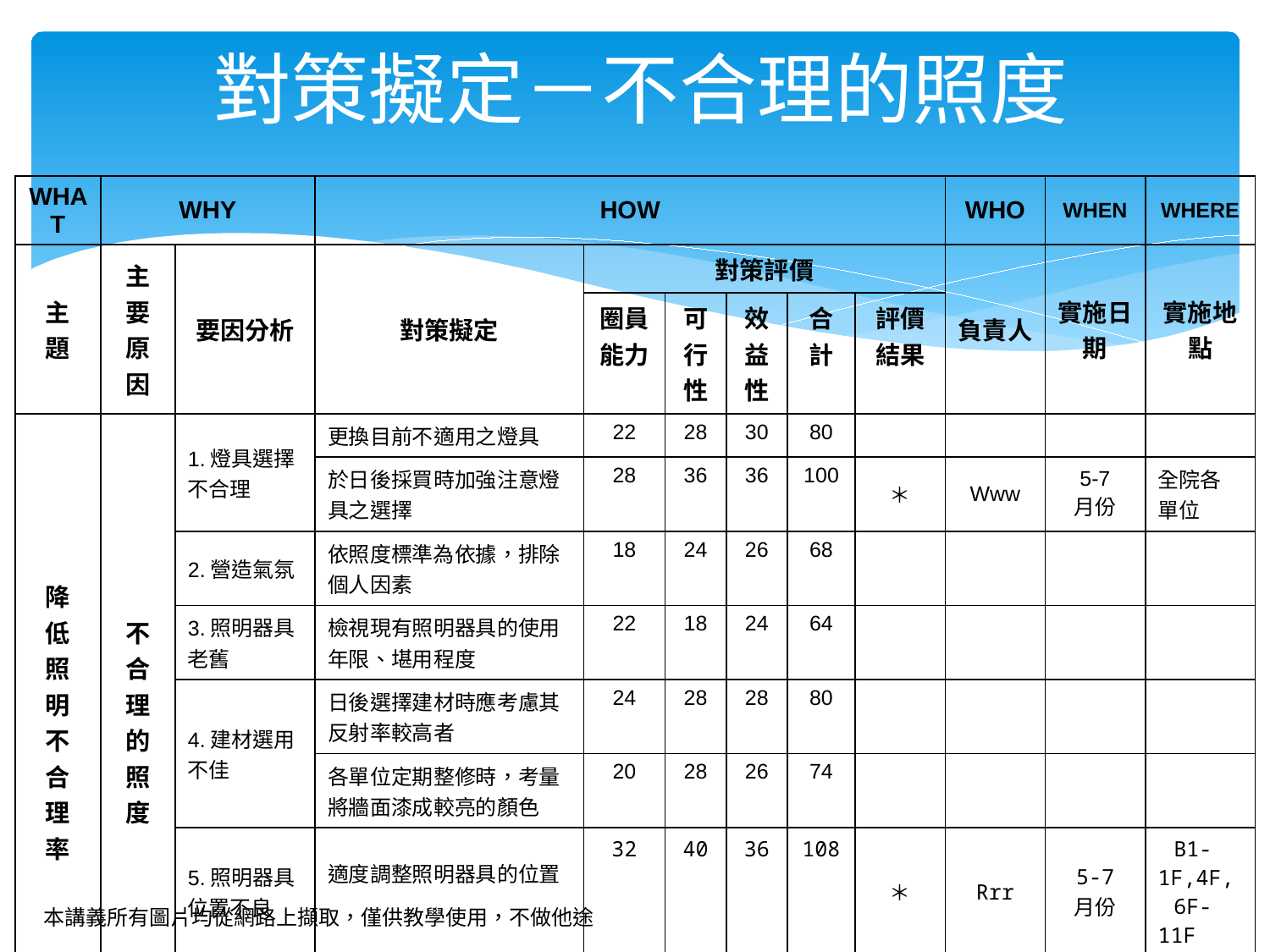

# 對策擬定－不合理的照度
| WHAT | WHY |  | HOW |  |  |  |  |  | WHO | WHEN | WHERE |
| --- | --- | --- | --- | --- | --- | --- | --- | --- | --- | --- | --- |
| 主 題 | 主要原因 | 要因分析 | 對策擬定 | 對策評價 |  |  |  |  | 負責人 | 實施日期 | 實施地點 |
|  |  |  |  | 圈員能力 | 可行性 | 效益性 | 合計 | 評價結果 |  |  |  |
| 降 低 照 明 不 合 理 率 | 不 合 理 的 照 度 | 1.燈具選擇不合理 | 更換目前不適用之燈具 | 22 | 28 | 30 | 80 |  |  |  |  |
|  |  |  | 於日後採買時加強注意燈具之選擇 | 28 | 36 | 36 | 100 | ＊ | Www | 5-7 月份 | 全院各單位 |
|  |  | 2.營造氣氛 | 依照度標準為依據，排除個人因素 | 18 | 24 | 26 | 68 |  |  |  |  |
|  |  | 3.照明器具老舊 | 檢視現有照明器具的使用年限、堪用程度 | 22 | 18 | 24 | 64 |  |  |  |  |
|  |  | 4.建材選用不佳 | 日後選擇建材時應考慮其反射率較高者 | 24 | 28 | 28 | 80 |  |  |  |  |
|  |  |  | 各單位定期整修時，考量將牆面漆成較亮的顏色 | 20 | 28 | 26 | 74 |  |  |  |  |
|  |  | 5.照明器具位置不良 | 適度調整照明器具的位置 | 32 | 40 | 36 | 108 | ＊ | Rrr | 5-7 月份 | B1-1F,4F, 6F-11F |
|  |  | 6.法規要求 | 依法規要求之照度安裝燈具，避免過之或不及 | 24 | 26 | 34 | 84 |  |  |  |  |